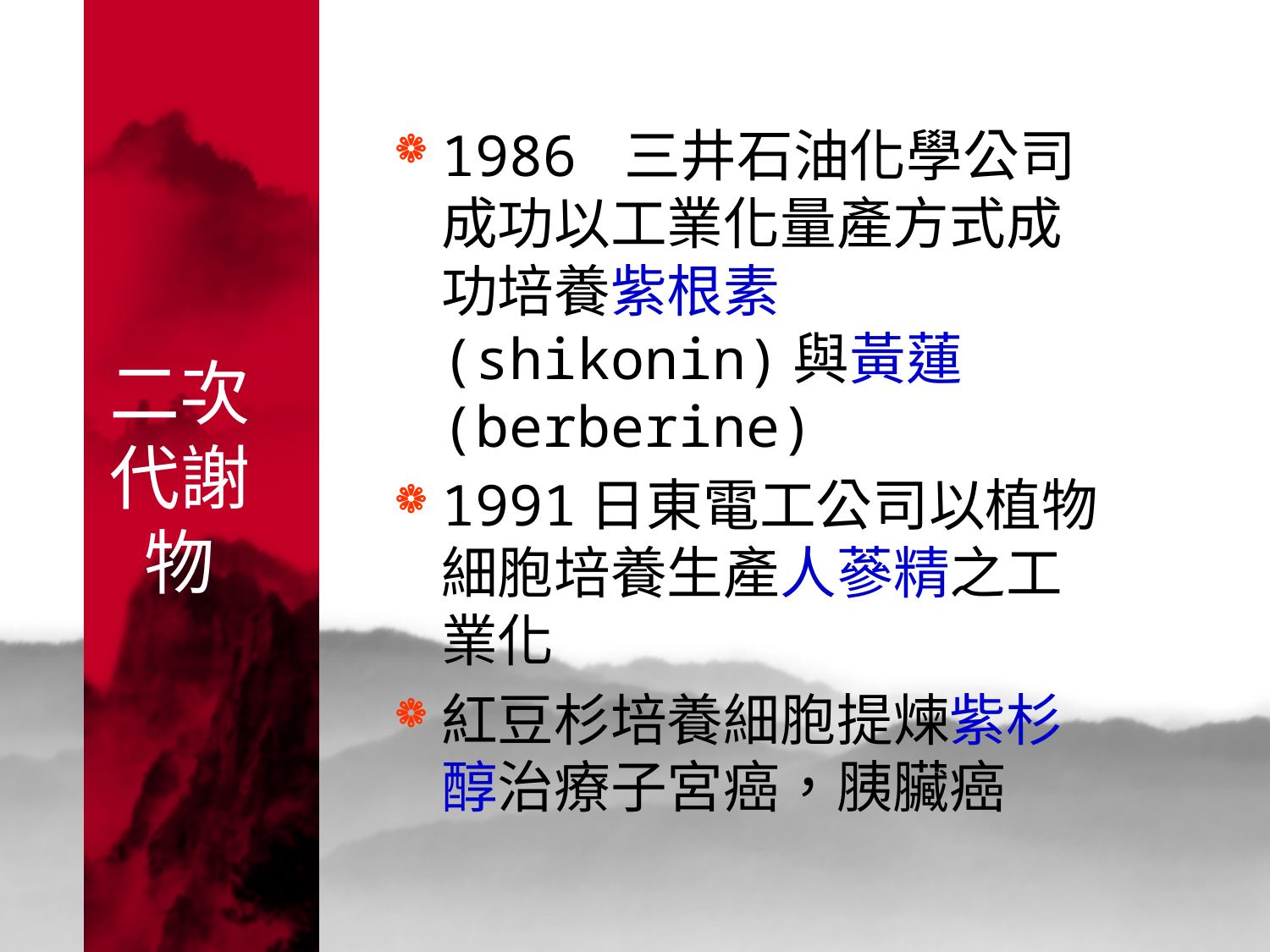

# 二次代謝物
1986 三井石油化學公司成功以工業化量產方式成功培養紫根素(shikonin)與黃蓮(berberine)
1991日東電工公司以植物細胞培養生產人蔘精之工業化
紅豆杉培養細胞提煉紫杉醇治療子宮癌，胰臟癌